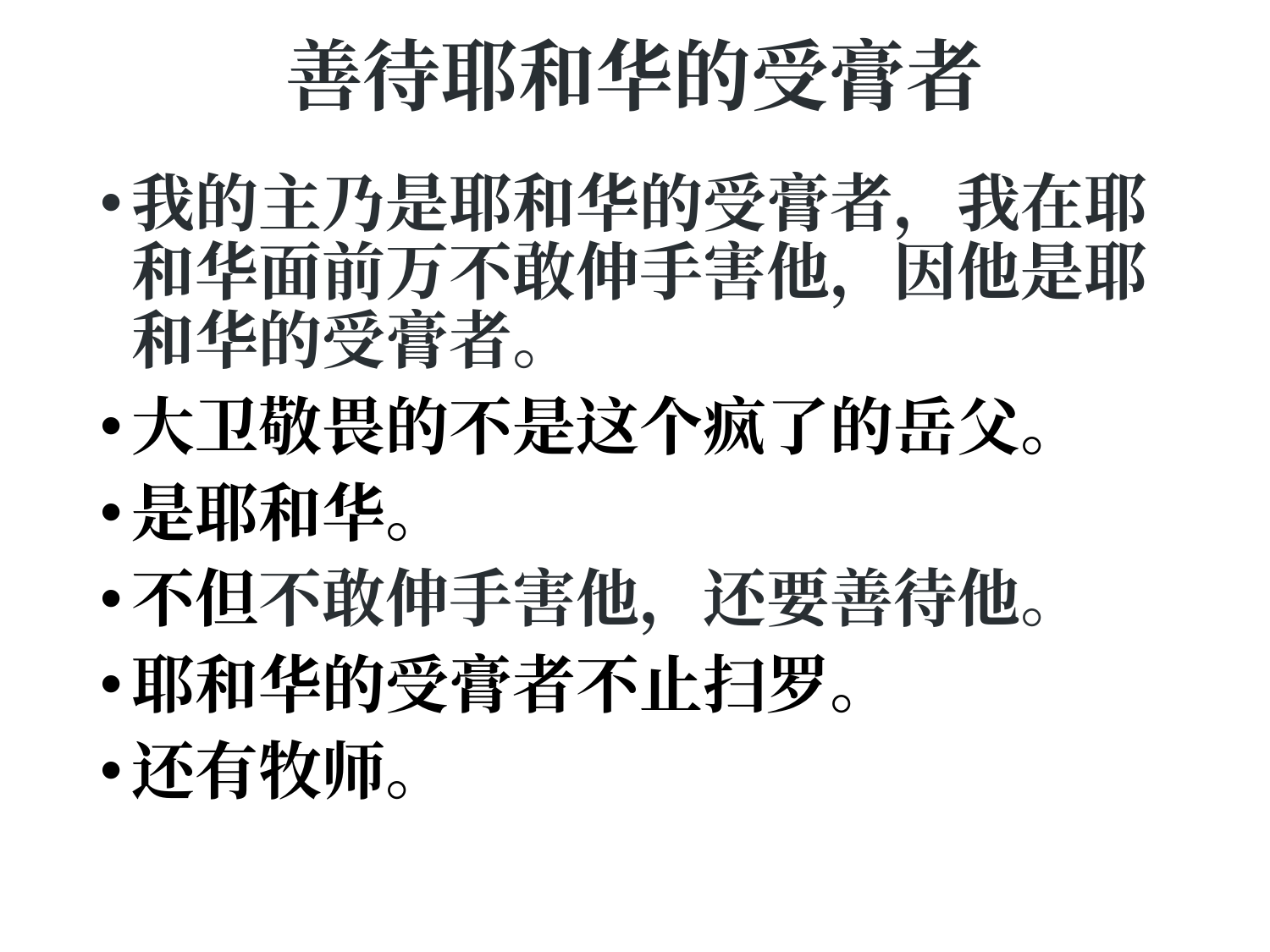

# 善待耶和华的受膏者
我的主乃是耶和华的受膏者，我在耶和华面前万不敢伸手害他，因他是耶和华的受膏者。
大卫敬畏的不是这个疯了的岳父。
是耶和华。
不但不敢伸手害他，还要善待他。
耶和华的受膏者不止扫罗。
还有牧师。